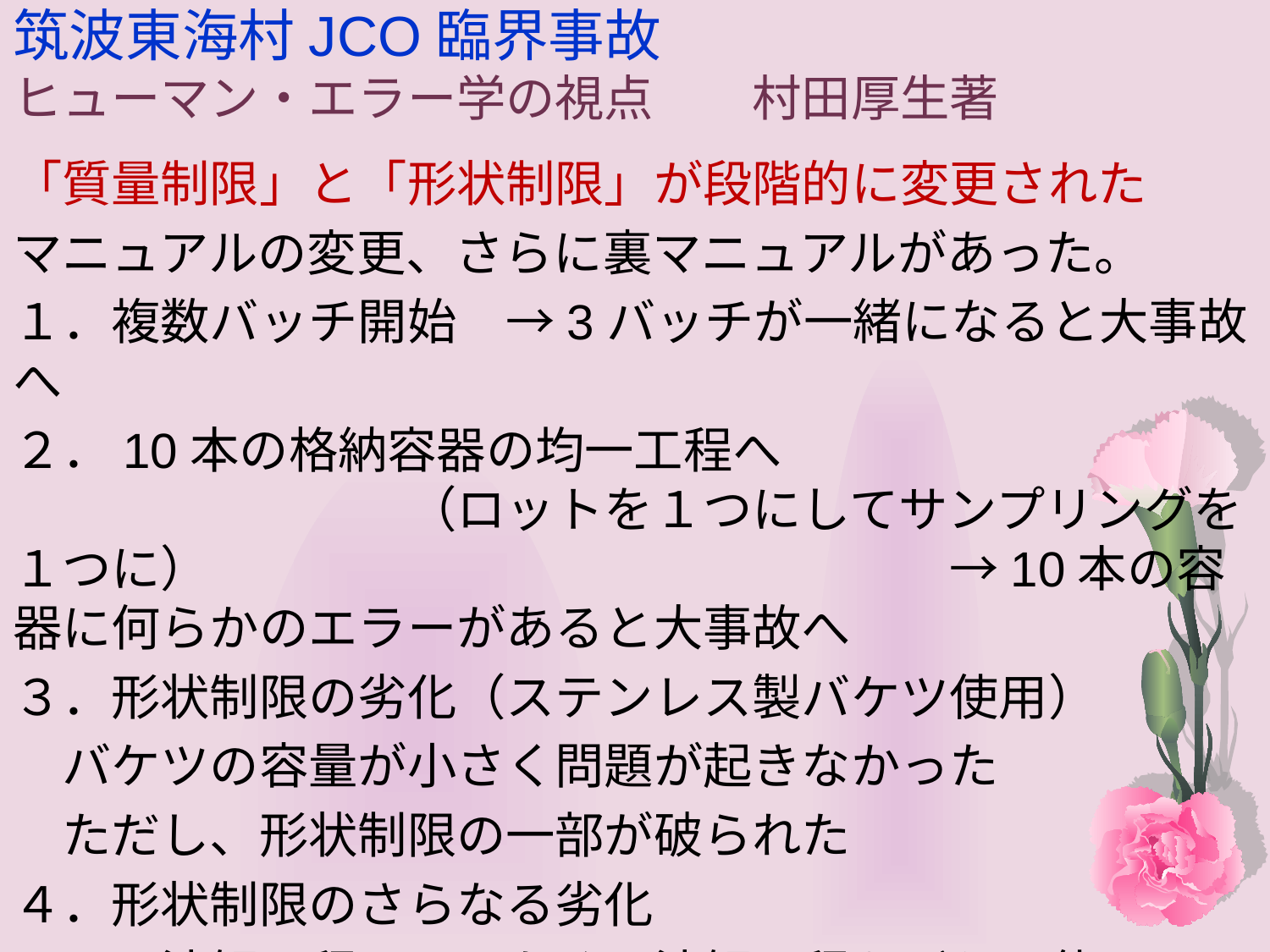

# 筑波東海村JCO臨界事故 ヒューマン・エラー学の視点　　村田厚生著
「質量制限」と「形状制限」が段階的に変更された
マニュアルの変更、さらに裏マニュアルがあった。
１．複数バッチ開始　→3バッチが一緒になると大事故へ
２．10本の格納容器の均一工程へ　　　　　　　　　　　　　　　　　（ロットを１つにしてサンプリングを１つに）　　　　　　　　　　　　　　　→10本の容器に何らかのエラーがあると大事故へ
３．形状制限の劣化（ステンレス製バケツ使用）
　バケツの容量が小さく問題が起きなかった
　ただし、形状制限の一部が破られた
４．形状制限のさらなる劣化
　　再溶解工程だけでなく、溶解工程もバケツ使用